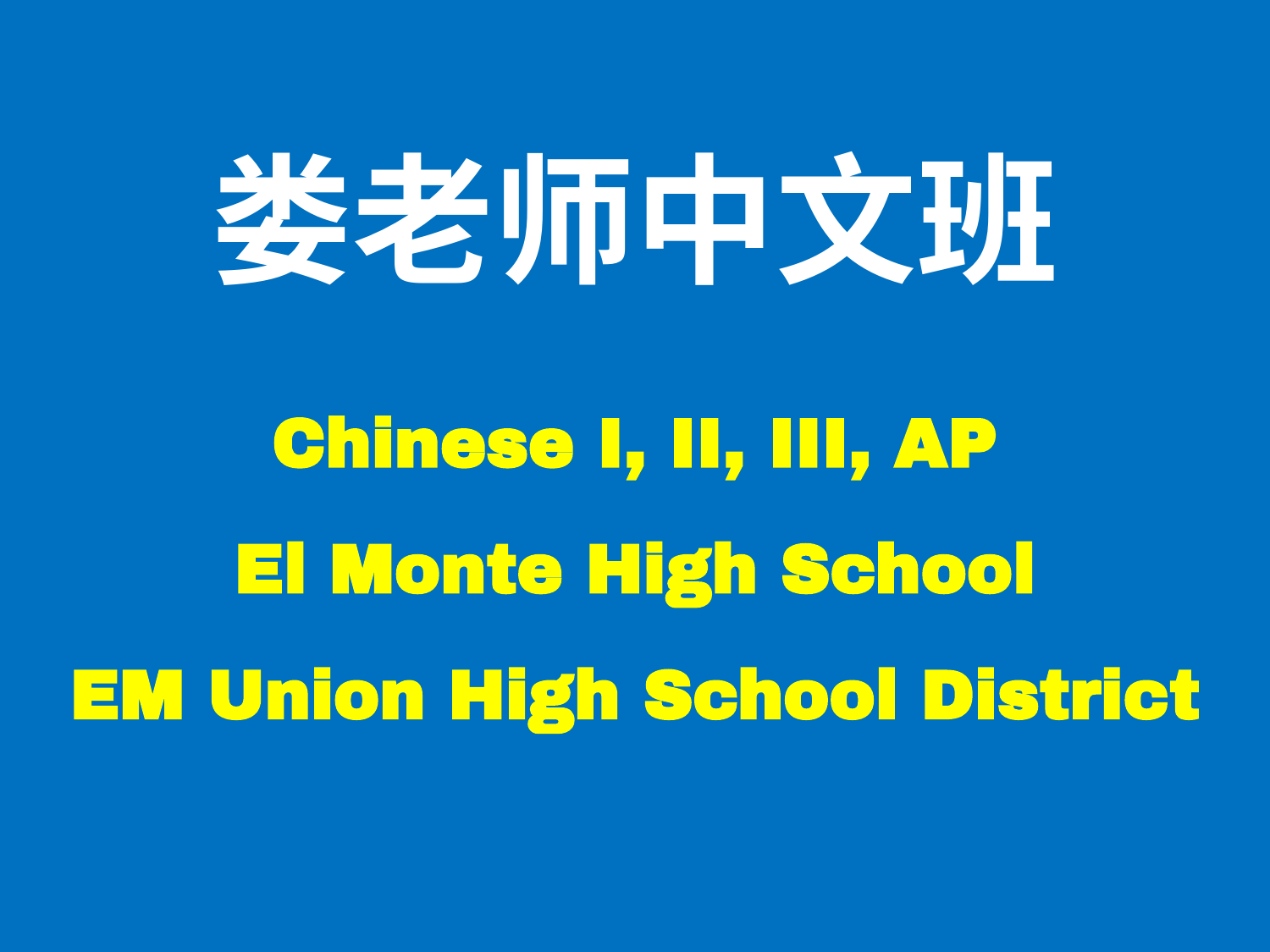

# 娄老师中文班
Chinese I, II, III, AP

El Monte High School

EM Union High School District